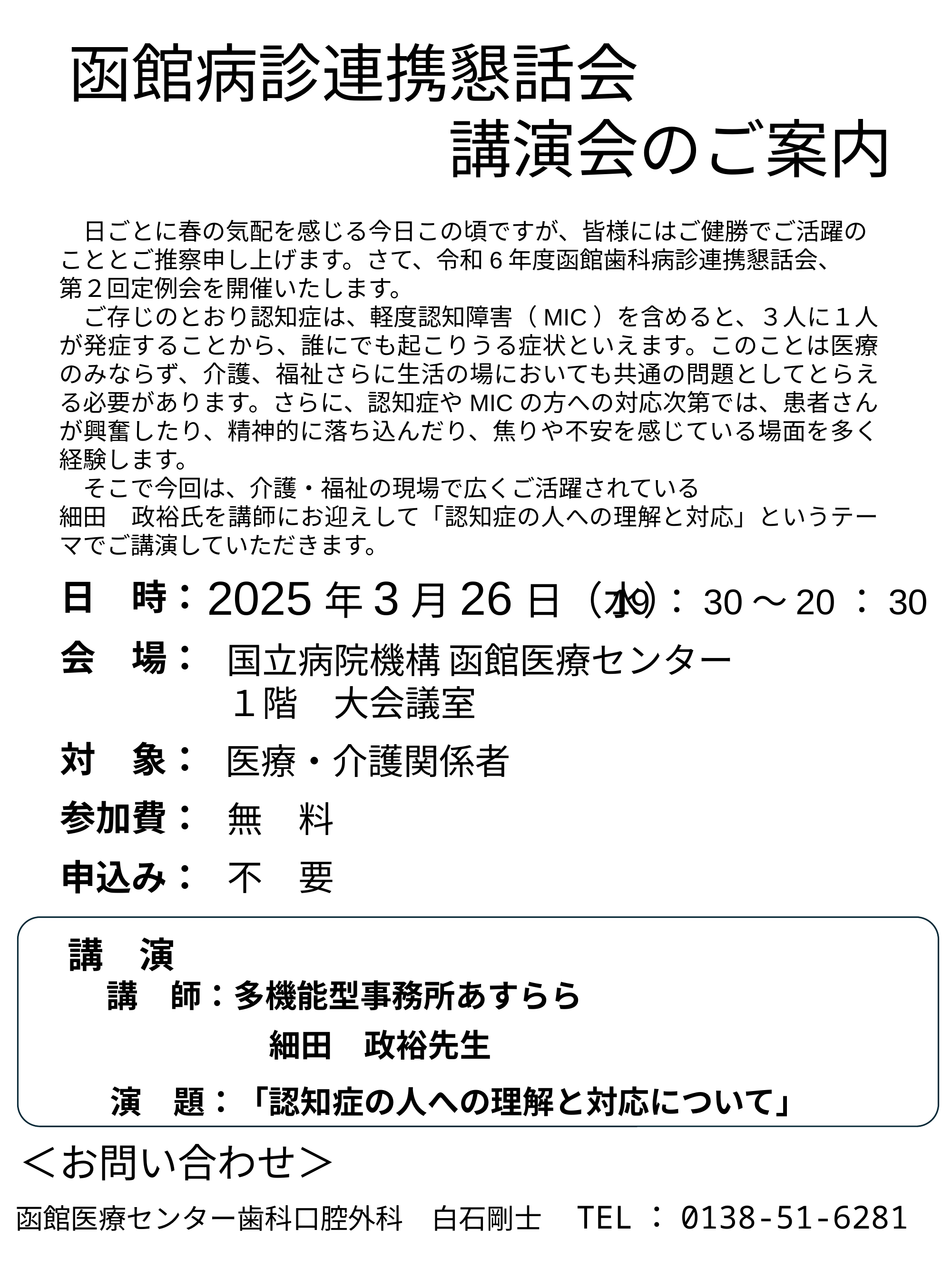

函館病診連携懇話会
　　　　　　講演会のご案内
　日ごとに春の気配を感じる今日この頃ですが、皆様にはご健勝でご活躍の
こととご推察申し上げます。さて、令和6年度函館歯科病診連携懇話会、
第２回定例会を開催いたします。
　ご存じのとおり認知症は、軽度認知障害（MIC）を含めると、３人に１人が発症することから、誰にでも起こりうる症状といえます。このことは医療のみならず、介護、福祉さらに生活の場においても共通の問題としてとらえる必要があります。さらに、認知症やMICの方への対応次第では、患者さんが興奮したり、精神的に落ち込んだり、焦りや不安を感じている場面を多く経験します。
　そこで今回は、介護・福祉の現場で広くご活躍されている
細田　政裕氏を講師にお迎えして「認知症の人への理解と対応」というテーマでご講演していただきます。
2025年3月26日（水）
日　時：
19：30～20：30
会　場：
国立病院機構 函館医療センター
１階　大会議室
対　象：
医療・介護関係者
参加費：
無　料
申込み：
不　要

講　演
講　師：多機能型事務所あすらら
細田　政裕先生
演　題：「認知症の人への理解と対応について」
＜お問い合わせ＞
函館医療センター歯科口腔外科　白石剛士　TEL：0138-51-6281